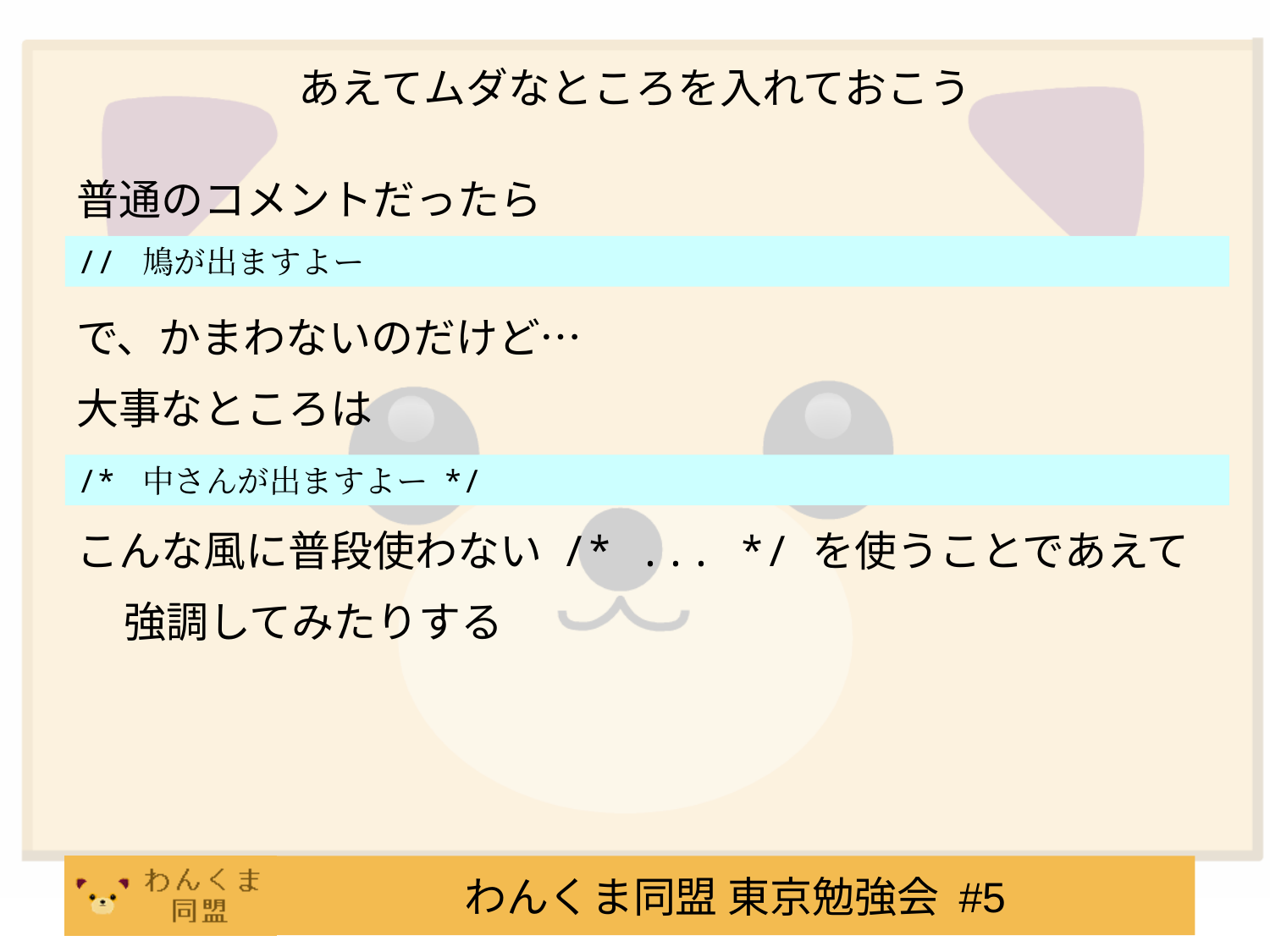

# あえてムダなところを入れておこう
普通のコメントだったら

で、かまわないのだけど…
大事なところは

こんな風に普段使わない /* ... */ を使うことであえて強調してみたりする
// 鳩が出ますよー
/* 中さんが出ますよー */